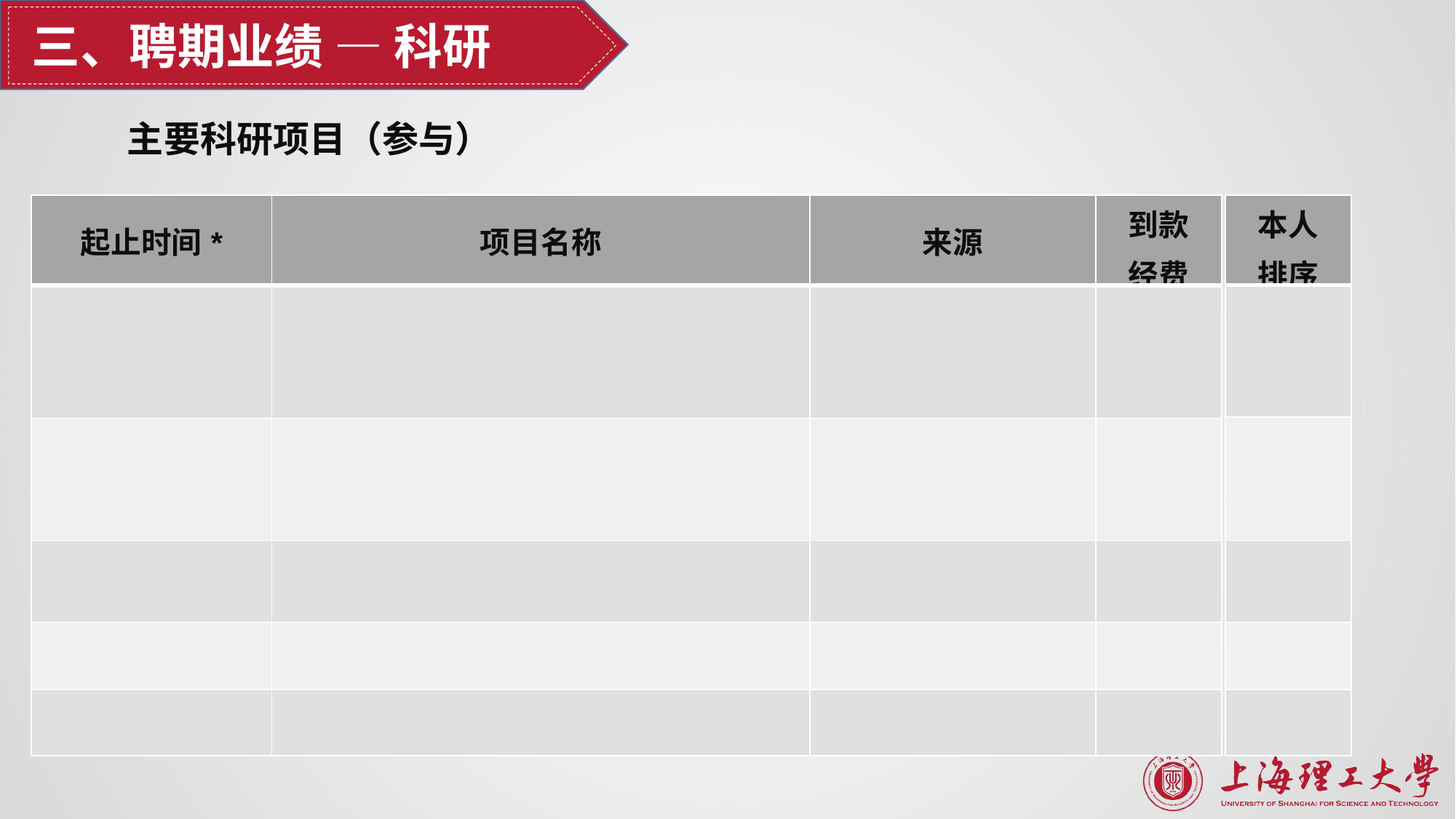

三、聘期业绩 — 科研
主要科研项目（参与）
| 本人 排序 |
| --- |
|  |
|  |
|  |
|  |
|  |
| 起止时间\* | 项目名称 | 来源 | 到款 经费 |
| --- | --- | --- | --- |
|  |  |  |  |
|  |  |  |  |
|  |  |  |  |
|  |  |  |  |
|  |  |  |  |